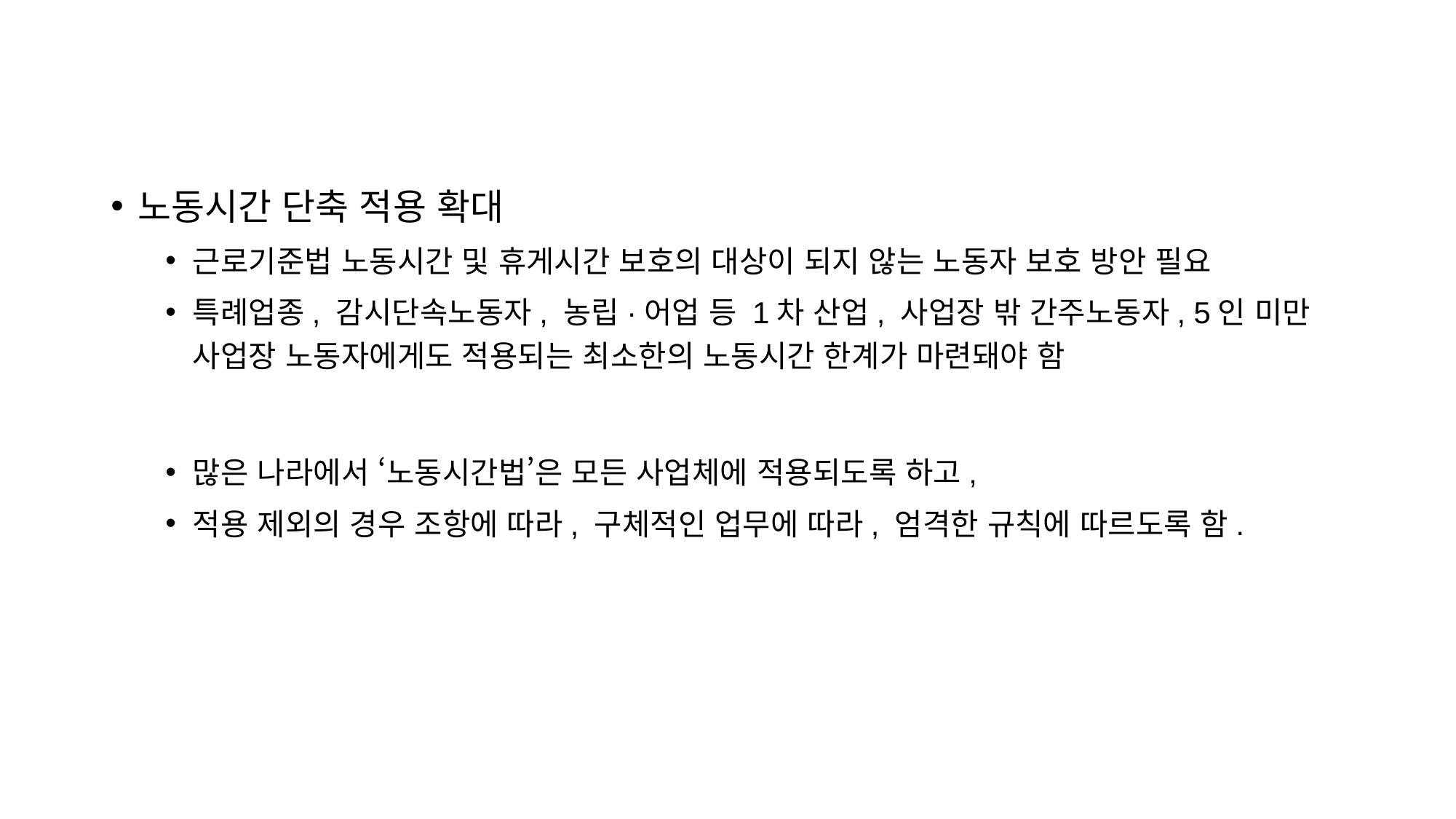

#
노동시간 단축 적용 확대
근로기준법 노동시간 및 휴게시간 보호의 대상이 되지 않는 노동자 보호 방안 필요
특례업종, 감시단속노동자, 농립·어업 등 1차 산업, 사업장 밖 간주노동자, 5인 미만 사업장 노동자에게도 적용되는 최소한의 노동시간 한계가 마련돼야 함

많은 나라에서 ‘노동시간법’은 모든 사업체에 적용되도록 하고,
적용 제외의 경우 조항에 따라, 구체적인 업무에 따라, 엄격한 규칙에 따르도록 함.